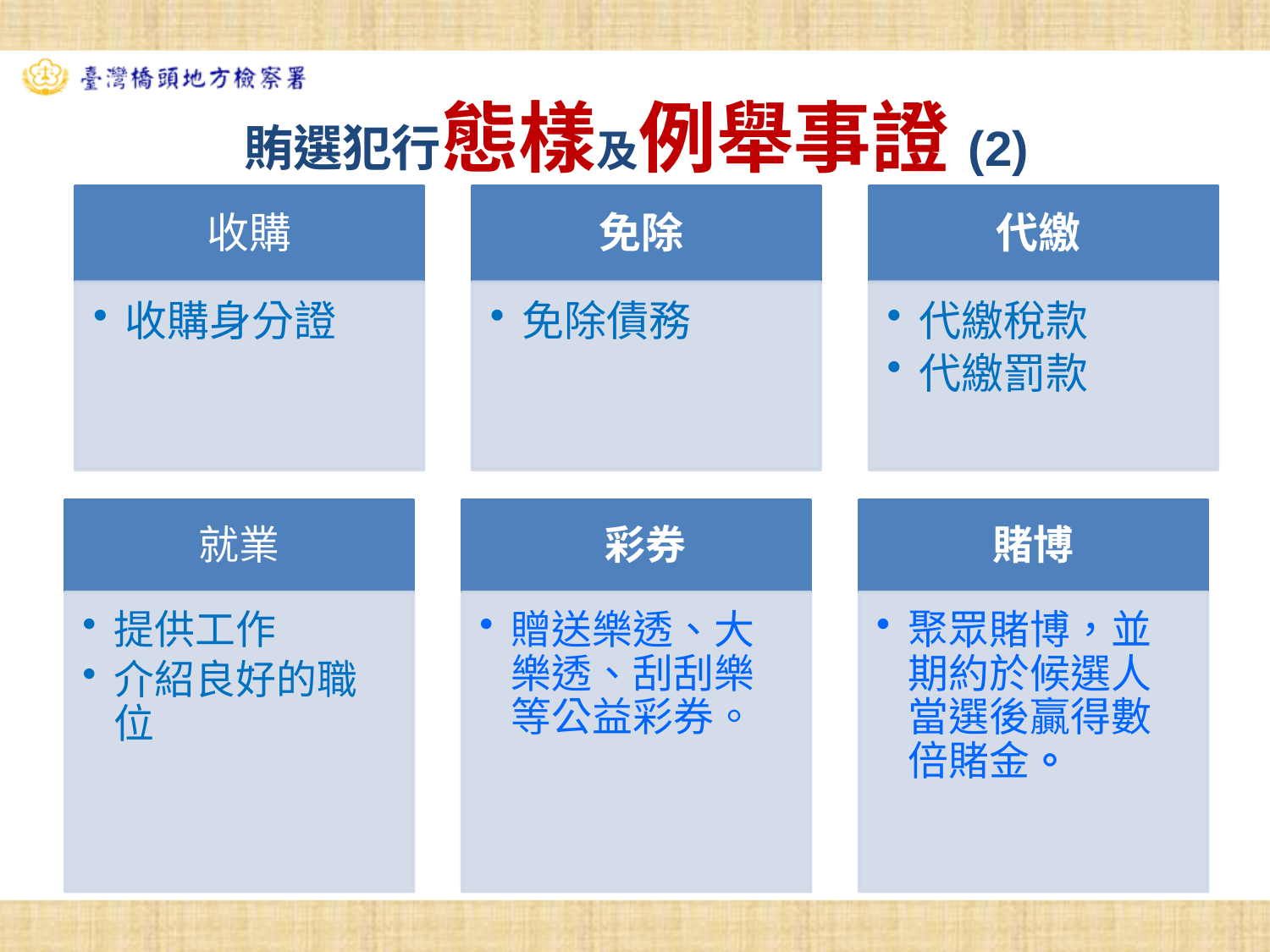

# 賄選犯行態樣及例舉事證(2)
收購
收購身分證
免除
免除債務
代繳
代繳稅款
代繳罰款
就業
提供工作
介紹良好的職位
 彩券
贈送樂透、大樂透、刮刮樂等公益彩券。
賭博
聚眾賭博，並期約於候選人當選後贏得數倍賭金。